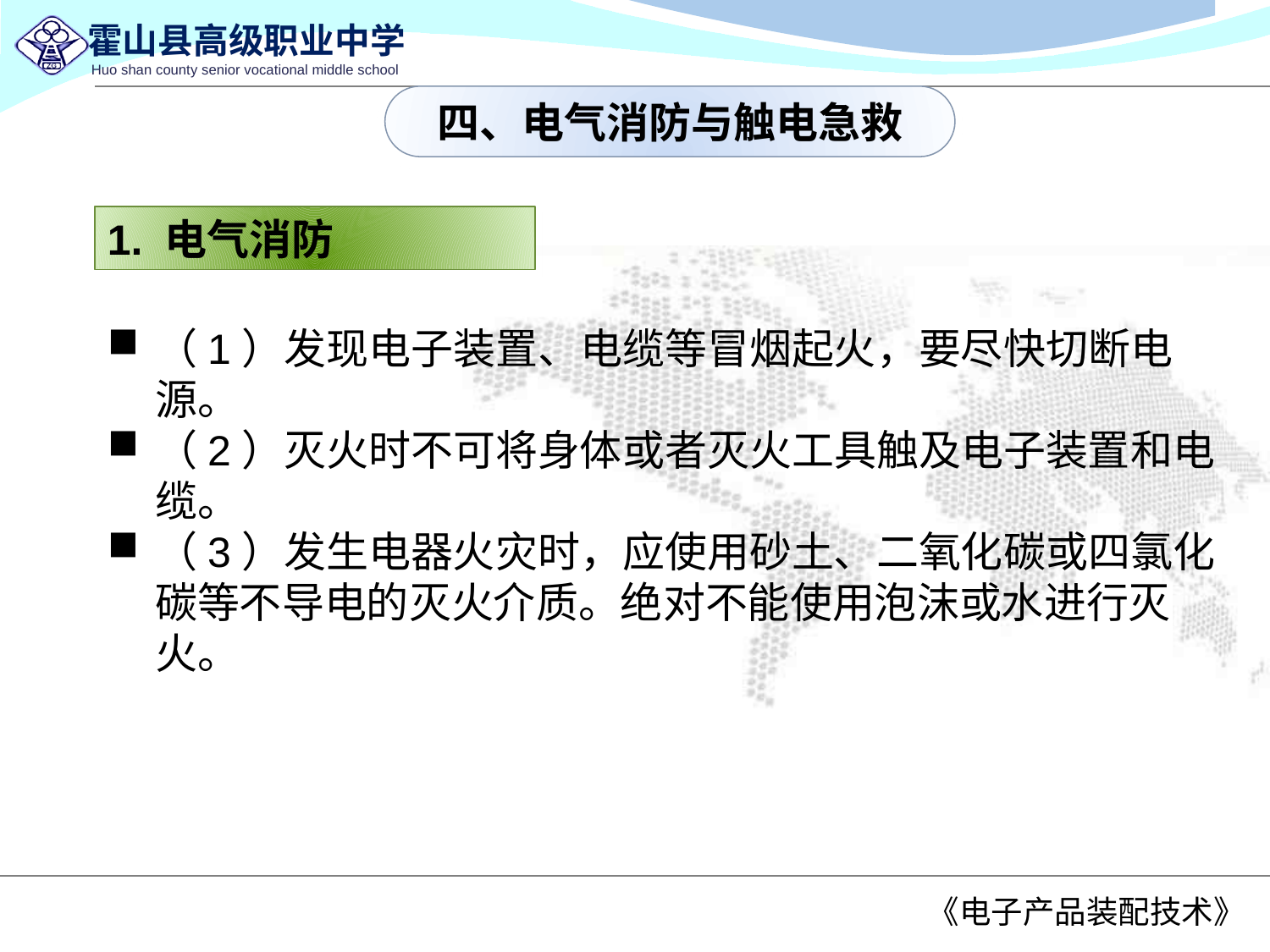

四、电气消防与触电急救
1. 电气消防
（1）发现电子装置、电缆等冒烟起火，要尽快切断电源。
（2）灭火时不可将身体或者灭火工具触及电子装置和电缆。
（3）发生电器火灾时，应使用砂土、二氧化碳或四氯化碳等不导电的灭火介质。绝对不能使用泡沫或水进行灭火。